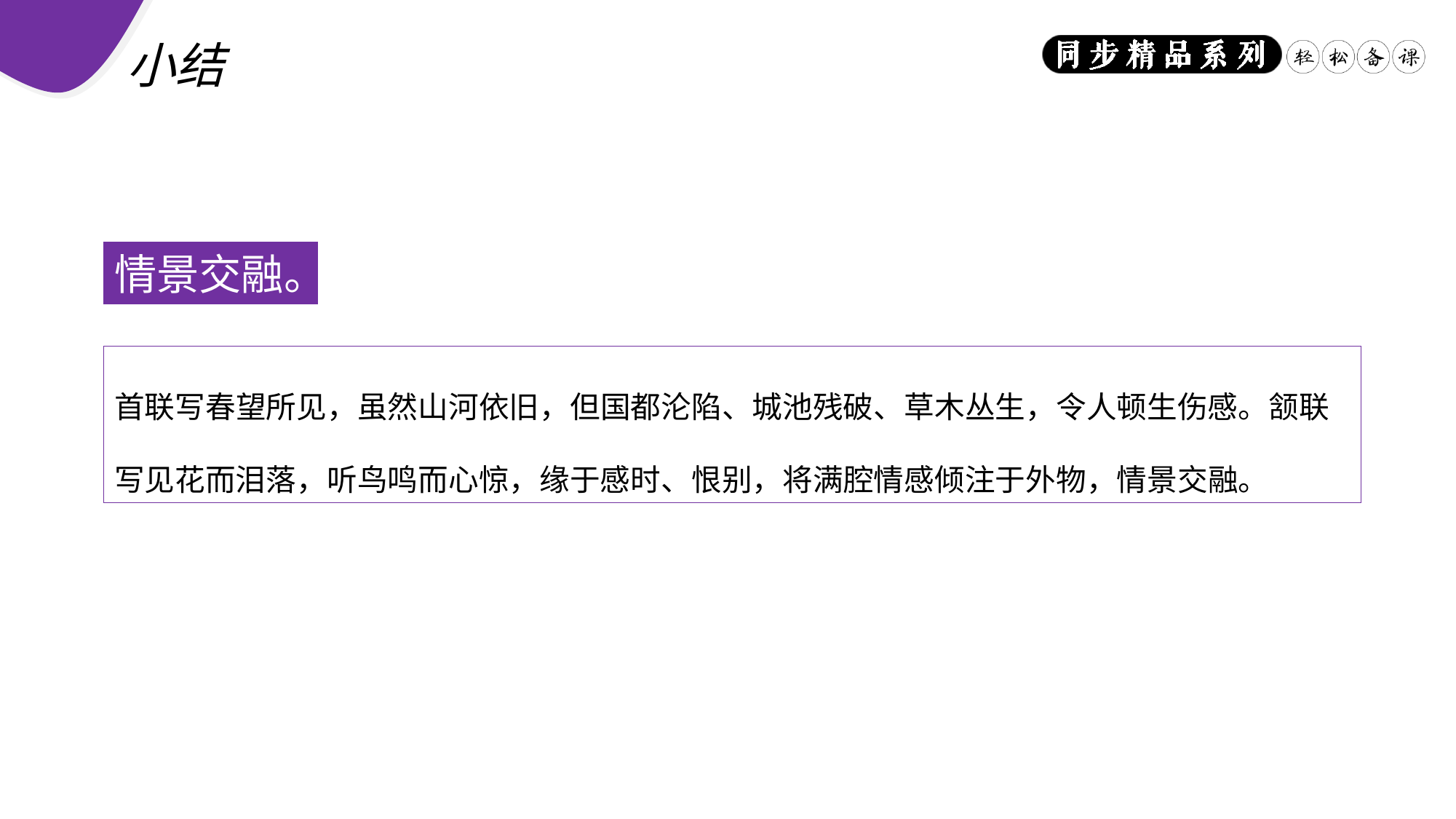

小结
情景交融。
首联写春望所见，虽然山河依旧，但国都沦陷、城池残破、草木丛生，令人顿生伤感。颔联写见花而泪落，听鸟鸣而心惊，缘于感时、恨别，将满腔情感倾注于外物，情景交融。